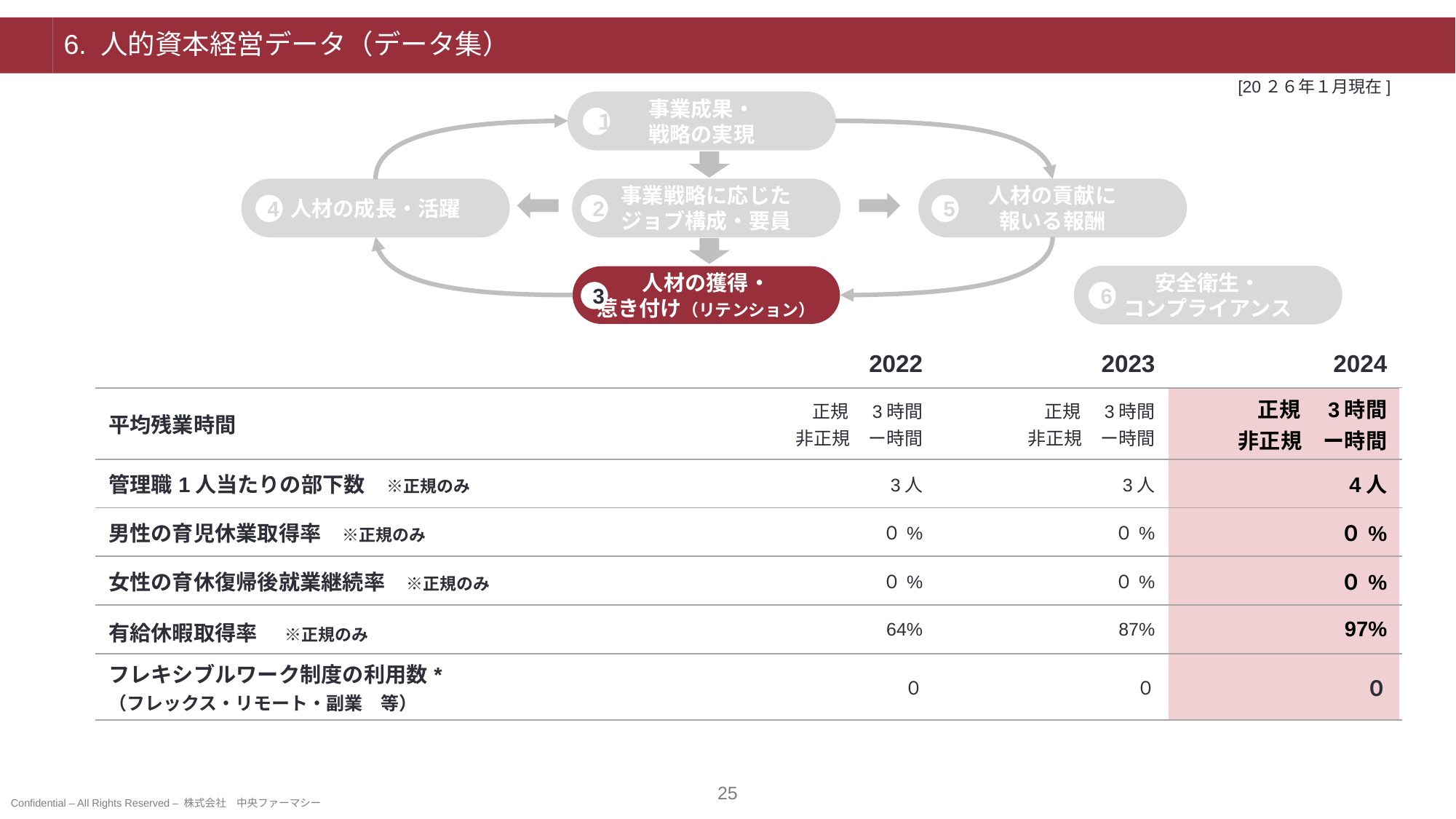

# 6. 人的資本経営データ（データ集）
[20２６年１月現在]
事業成果・
戦略の実現
１

人材の貢献に
報いる報酬
人材の成長・活躍
事業戦略に応じた
ジョブ構成・要員

4
2
5

人材の獲得・
惹き付け（リテンション）
安全衛生・
コンプライアンス
3
6
|  |  | 2022 | 2023 | 2024 |
| --- | --- | --- | --- | --- |
|  | 平均残業時間 | 正規　3時間 非正規　ー時間 | 正規　3時間 非正規　ー時間 | 正規　3時間 非正規　ー時間 |
|  | 管理職1人当たりの部下数　※正規のみ | 3人 | 3人 | 4人 |
|  | 男性の育児休業取得率　※正規のみ | ０% | ０% | ０% |
|  | 女性の育休復帰後就業継続率　※正規のみ | ０% | ０% | ０% |
|  | 有給休暇取得率　※正規のみ | 64% | 87% | 97% |
|  | フレキシブルワーク制度の利用数\* （フレックス・リモート・副業　等） | ０ | ０ | ０ |
25